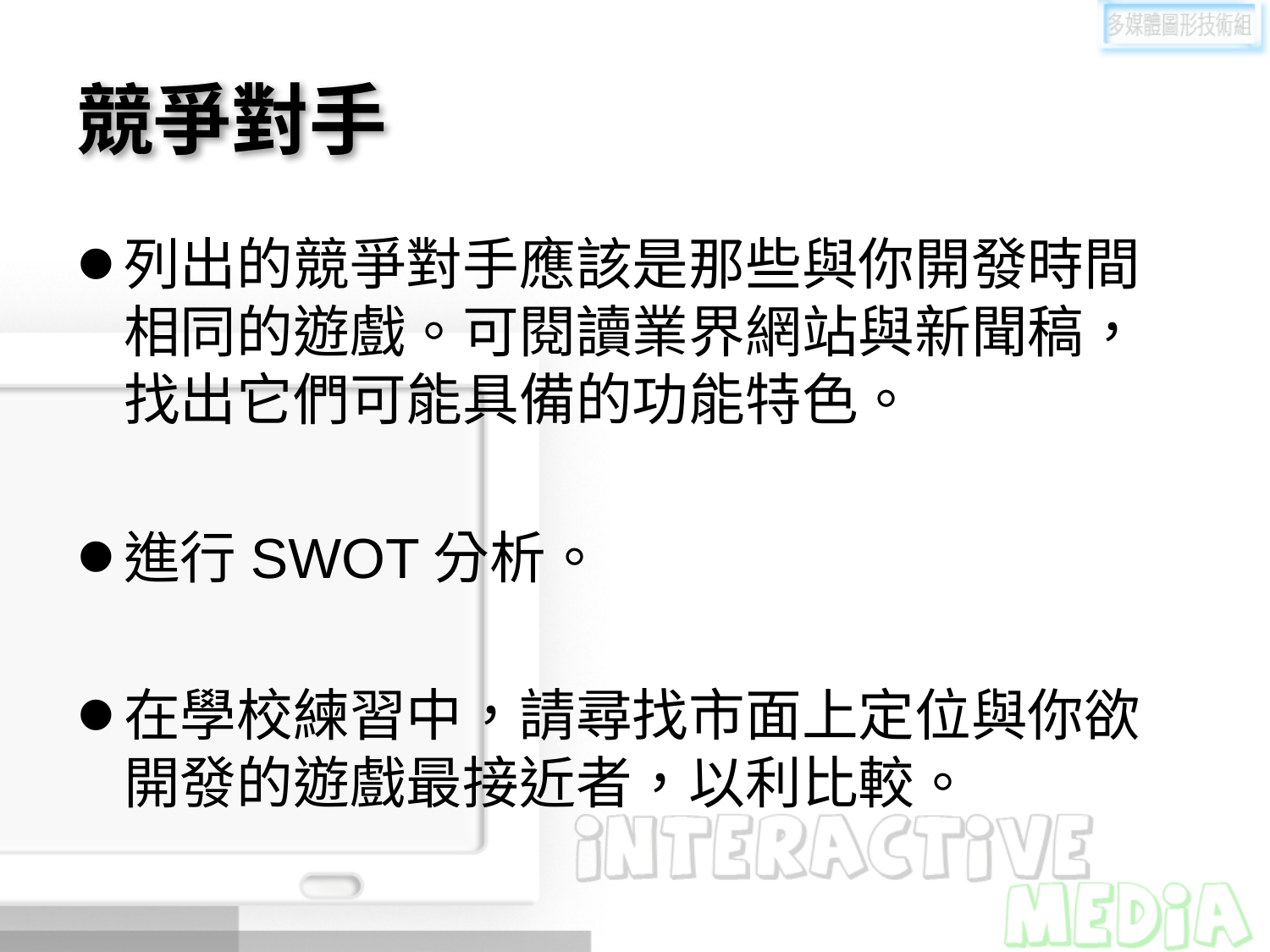

# 競爭對手
列出的競爭對手應該是那些與你開發時間相同的遊戲。可閱讀業界網站與新聞稿，找出它們可能具備的功能特色。

進行SWOT分析。

在學校練習中，請尋找市面上定位與你欲開發的遊戲最接近者，以利比較。